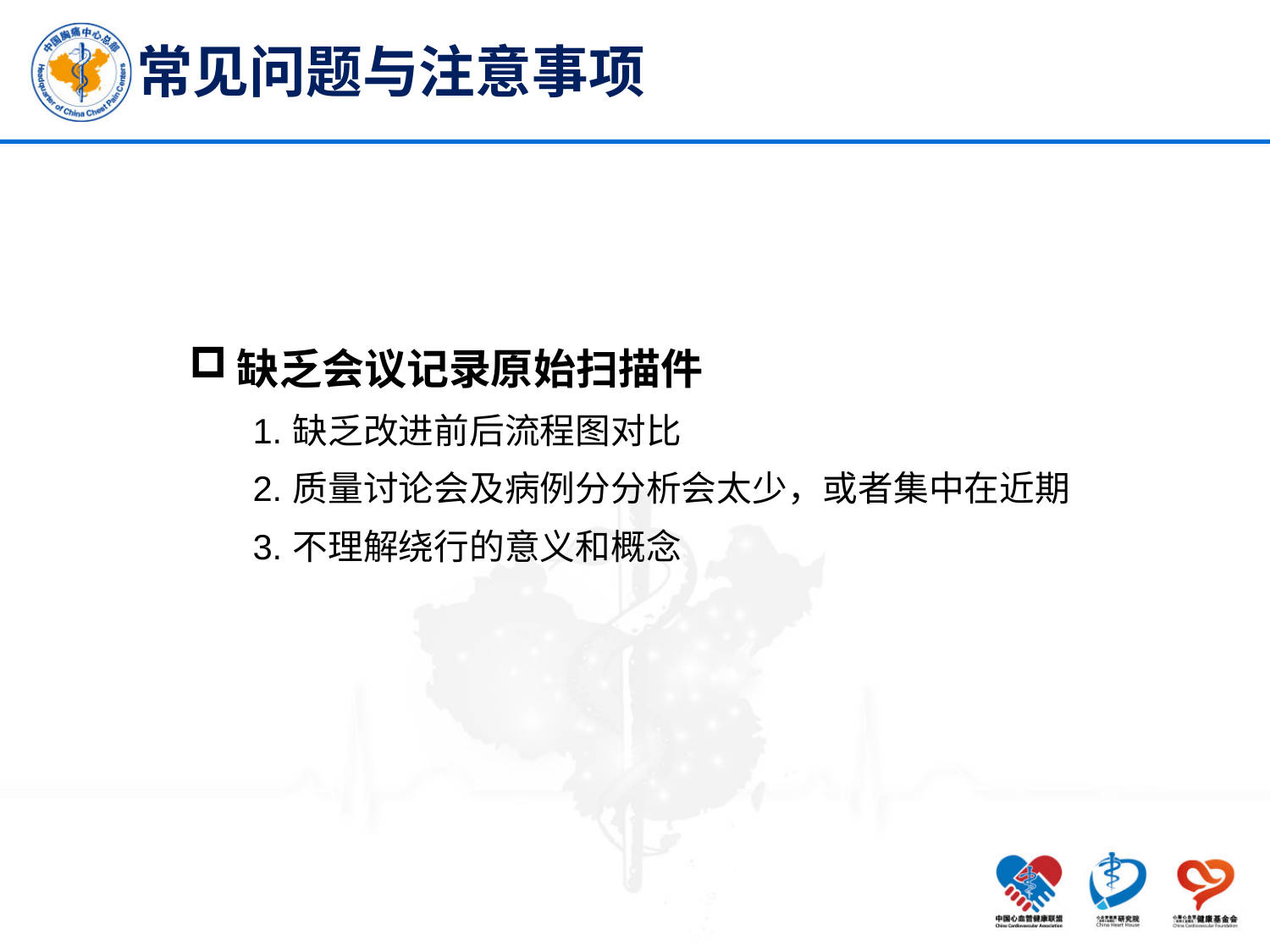

# 常见问题与注意事项
缺乏会议记录原始扫描件
缺乏改进前后流程图对比
质量讨论会及病例分分析会太少，或者集中在近期
不理解绕行的意义和概念